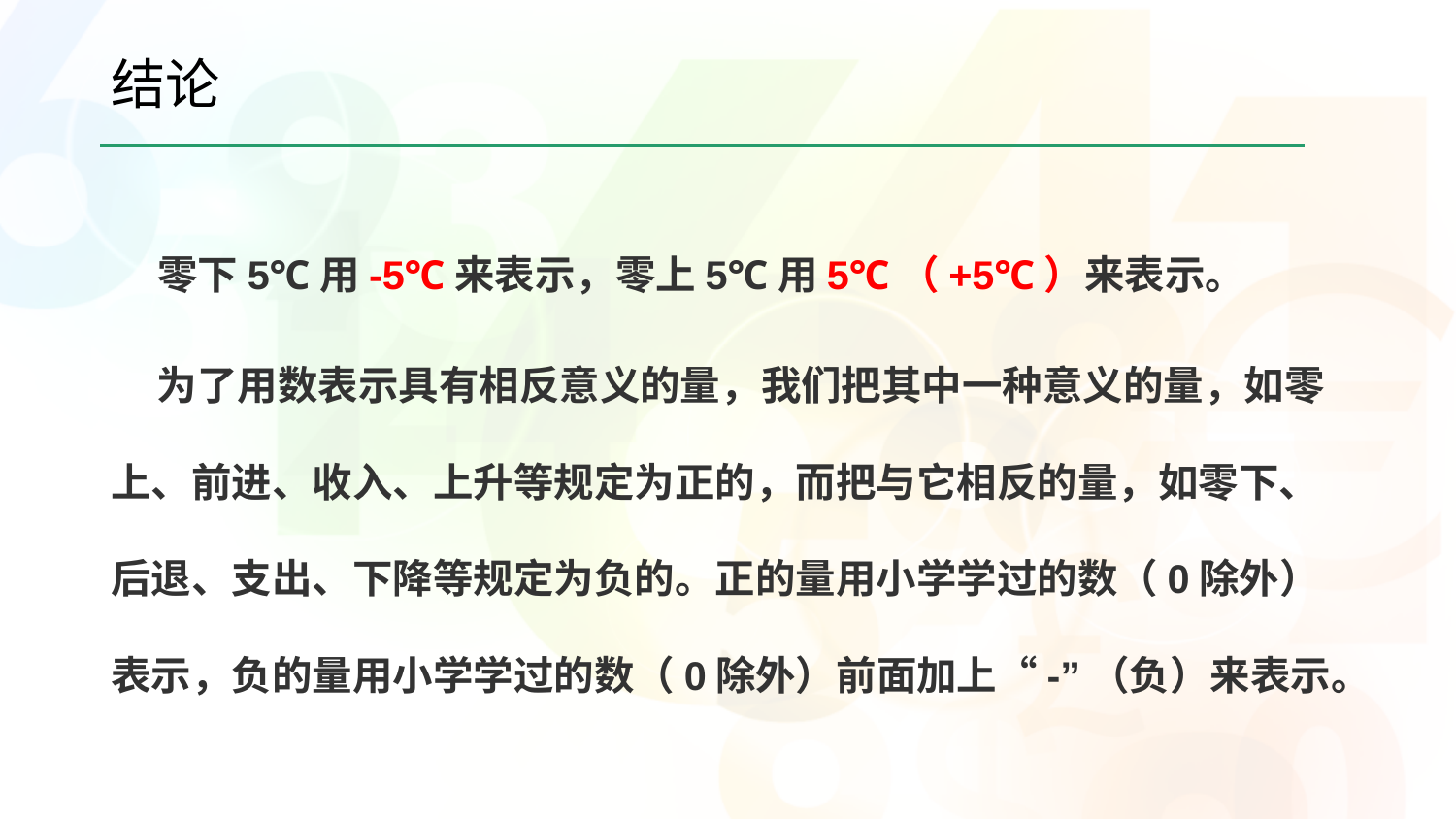

# 结论
     零下5℃用-5℃来表示，零上5℃用5℃（+5℃）来表示。
    为了用数表示具有相反意义的量，我们把其中一种意义的量，如零上、前进、收入、上升等规定为正的，而把与它相反的量，如零下、后退、支出、下降等规定为负的。正的量用小学学过的数（0除外）表示，负的量用小学学过的数（0除外）前面加上“-”（负）来表示。